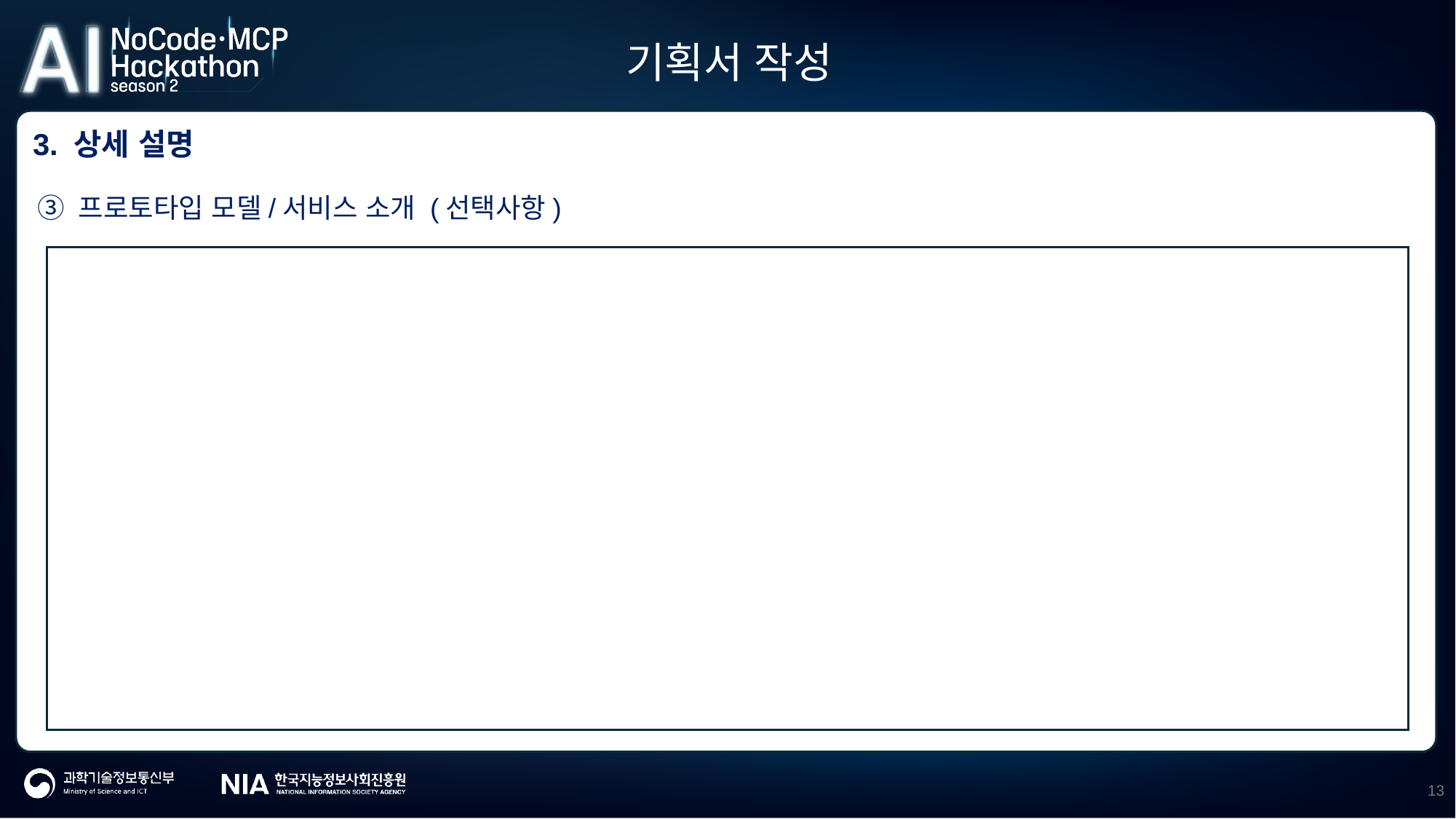

기획서 작성

3. 상세 설명
③ 프로토타입 모델/서비스 소개 (선택사항)